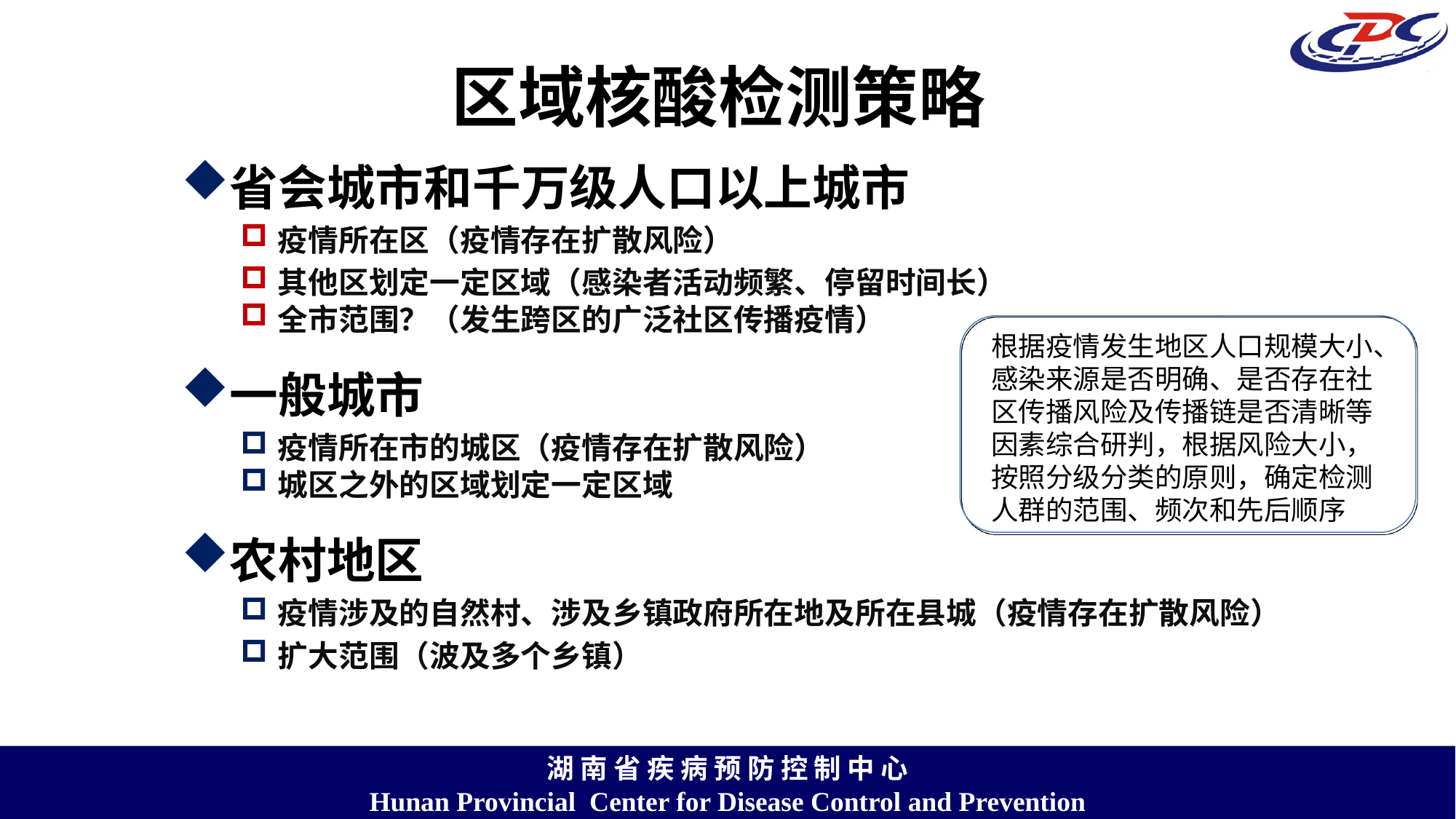

# 区域核酸检测策略
省会城市和千万级人口以上城市
疫情所在区（疫情存在扩散风险）
其他区划定一定区域（感染者活动频繁、停留时间长）
全市范围？（发生跨区的广泛社区传播疫情）
一般城市
疫情所在市的城区（疫情存在扩散风险）
城区之外的区域划定一定区域
农村地区
疫情涉及的自然村、涉及乡镇政府所在地及所在县城（疫情存在扩散风险）
扩大范围（波及多个乡镇）

根据疫情发生地区人口规模大小、感染来源是否明确、是否存在社区传播风险及传播链是否清晰等因素综合研判，根据风险大小，按照分级分类的原则，确定检测人群的范围、频次和先后顺序